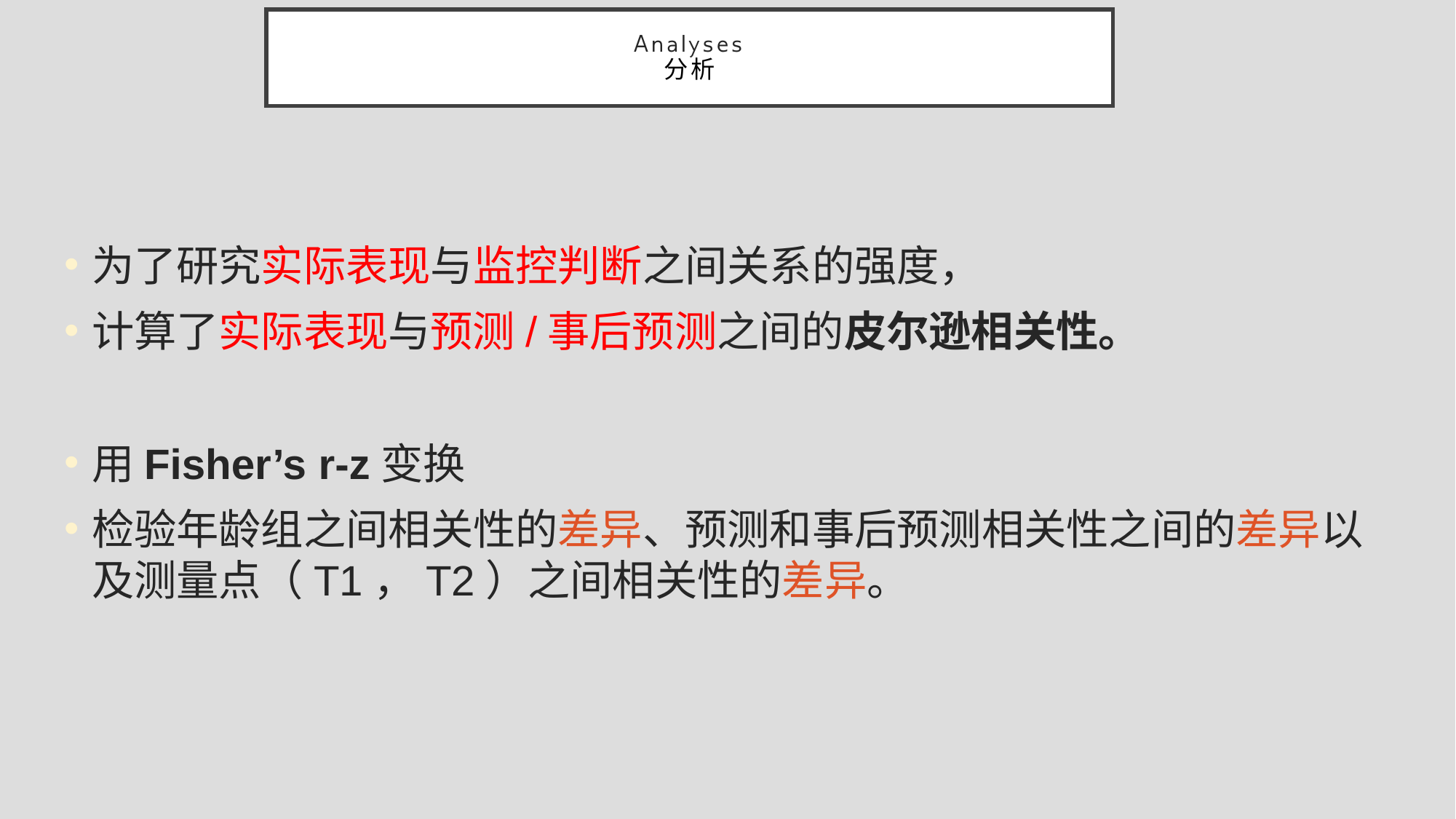

# Analyses 分析
为了研究实际表现与监控判断之间关系的强度，
计算了实际表现与预测/事后预测之间的皮尔逊相关性。

用Fisher’s r-z变换
检验年龄组之间相关性的差异、预测和事后预测相关性之间的差异以及测量点（T1，T2）之间相关性的差异。